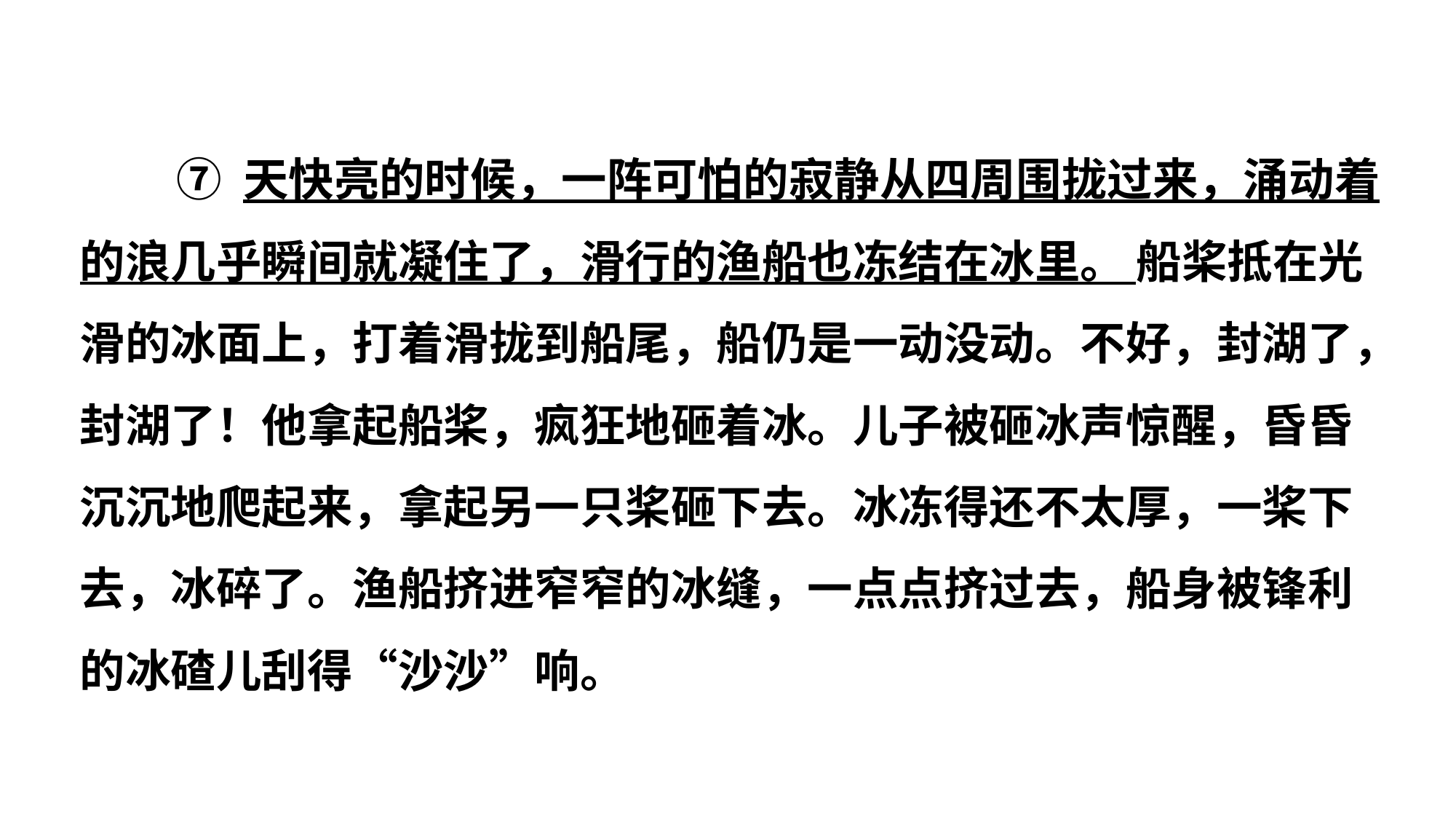

⑦ 天快亮的时候，一阵可怕的寂静从四周围拢过来，涌动着的浪几乎瞬间就凝住了，滑行的渔船也冻结在冰里。 船桨抵在光滑的冰面上，打着滑拢到船尾，船仍是一动没动。不好，封湖了，封湖了！他拿起船桨，疯狂地砸着冰。儿子被砸冰声惊醒，昏昏沉沉地爬起来，拿起另一只桨砸下去。冰冻得还不太厚，一桨下去，冰碎了。渔船挤进窄窄的冰缝，一点点挤过去，船身被锋利的冰碴儿刮得“沙沙”响。